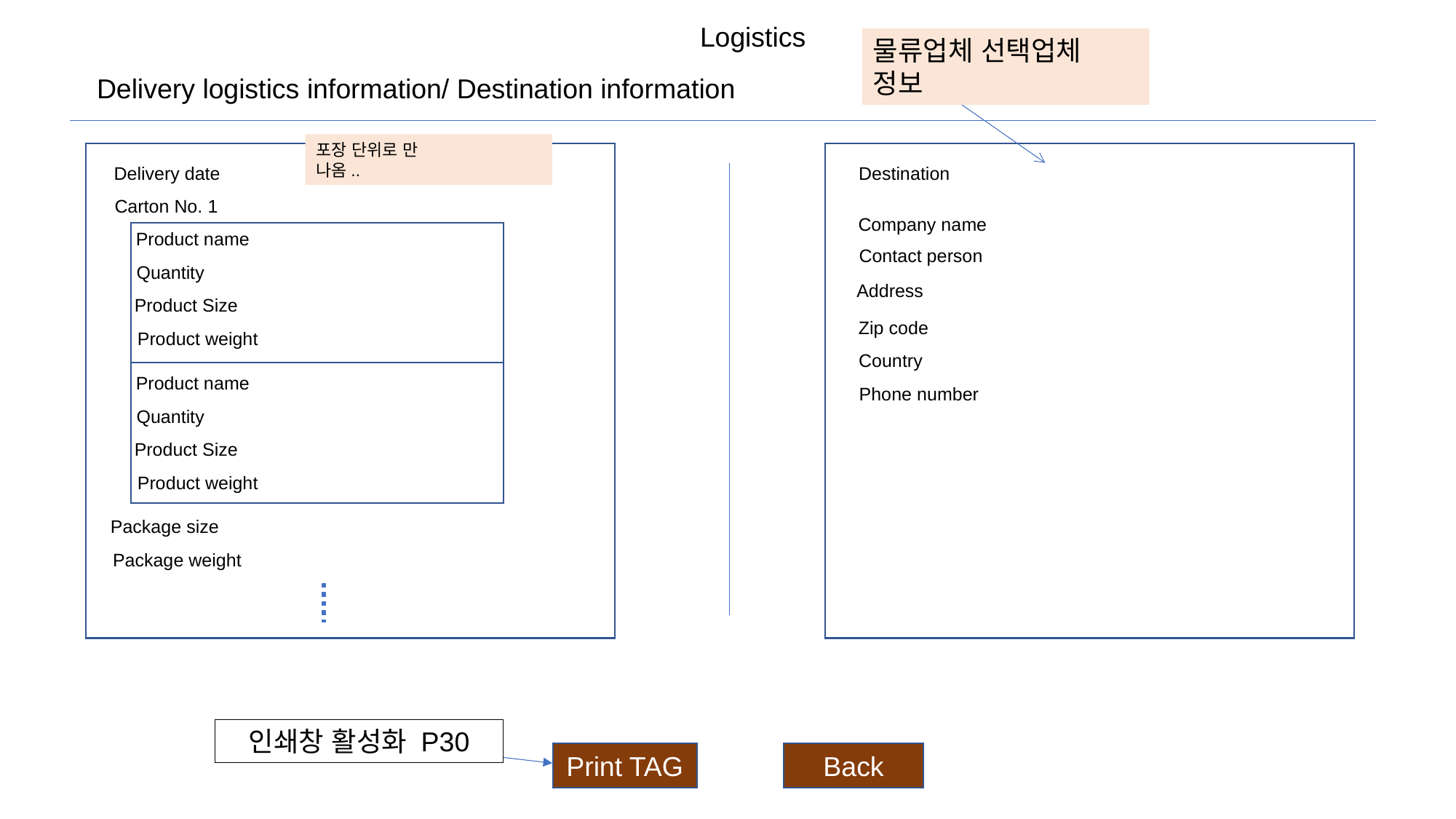

Logistics
물류업체 선택업체 정보
Delivery logistics information/ Destination information
포장 단위로 만
나옴..

Delivery date
Destination
Carton No. 1
Company name
Product name

Contact person
Quantity
Address
Product Size
Zip code
Product weight
Country

Product name
Phone number
Quantity
Product Size
Product weight
Package size
Package weight
인쇄창 활성화 P30
Print TAG
Back